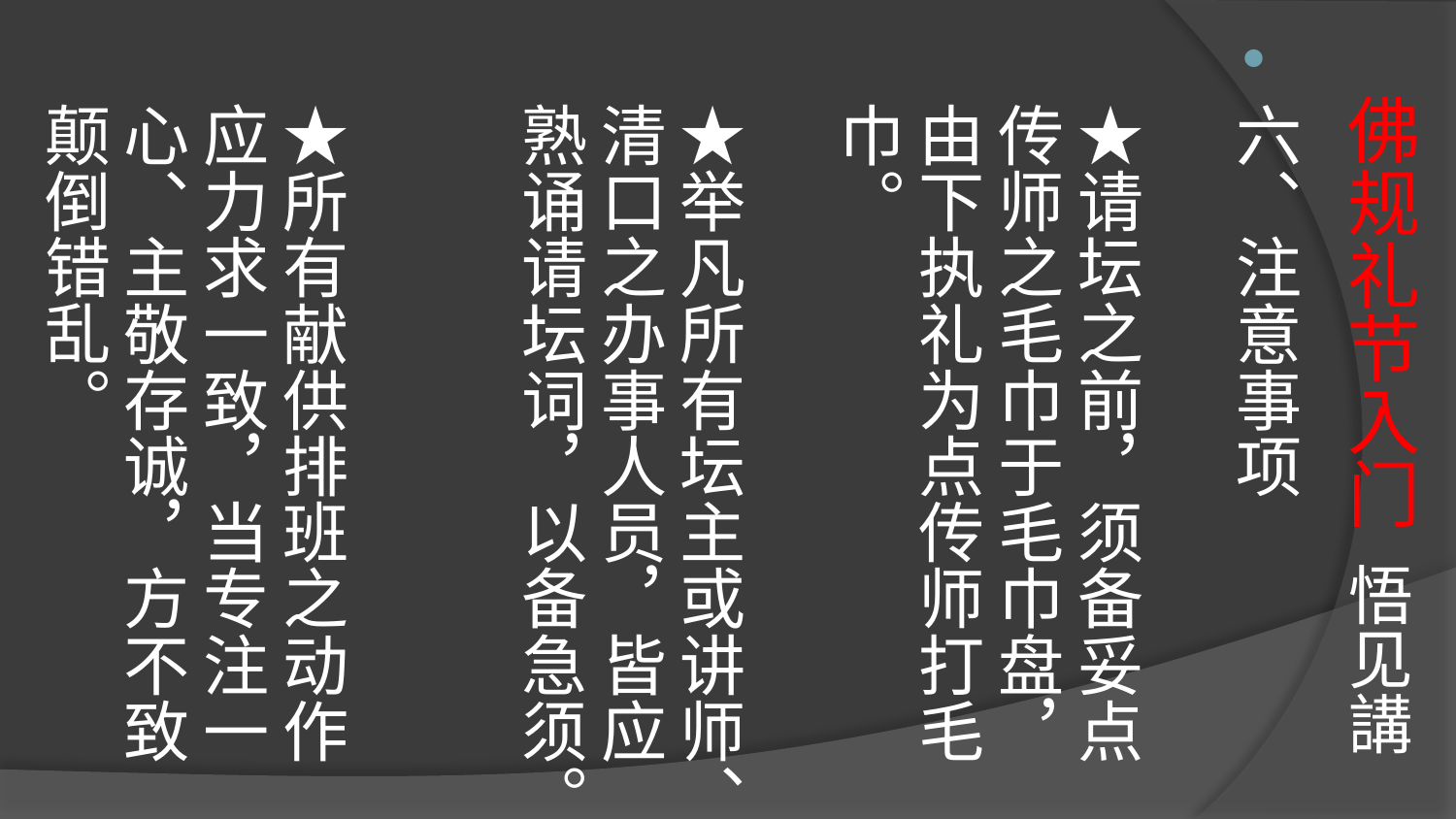

# 佛规礼节入门  悟见講
六、注意事项
★请坛之前，须备妥点传师之毛巾于毛巾盘，由下执礼为点传师打毛巾。
★举凡所有坛主或讲师、清口之办事人员，皆应熟诵请坛词，以备急须。
★所有献供排班之动作应力求一致，当专注一心、主敬存诚，方不致颠倒错乱。